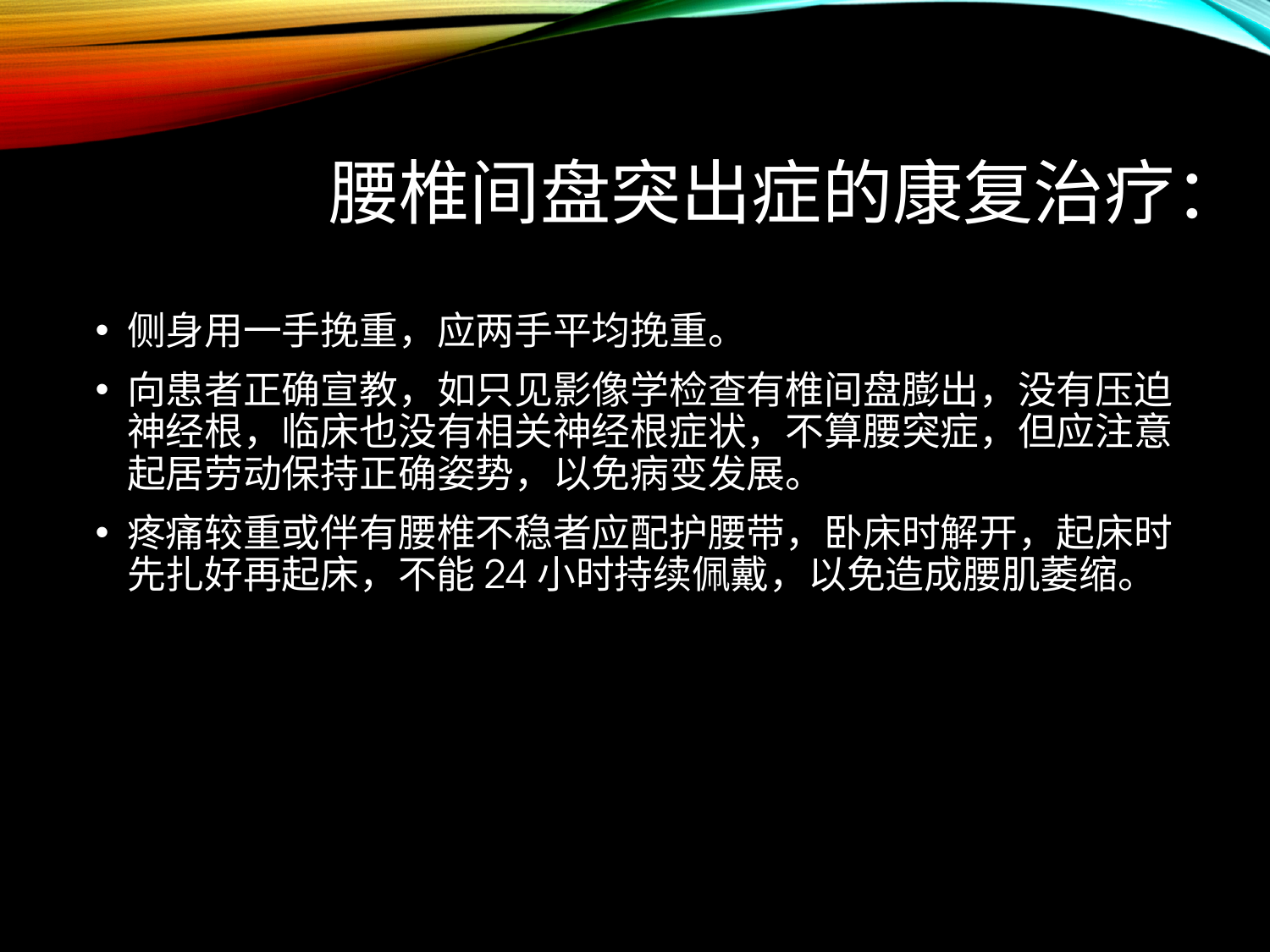

# 腰椎间盘突出症的康复治疗：
侧身用一手挽重，应两手平均挽重。
向患者正确宣教，如只见影像学检查有椎间盘膨出，没有压迫神经根，临床也没有相关神经根症状，不算腰突症，但应注意起居劳动保持正确姿势，以免病变发展。
疼痛较重或伴有腰椎不稳者应配护腰带，卧床时解开，起床时先扎好再起床，不能24小时持续佩戴，以免造成腰肌萎缩。